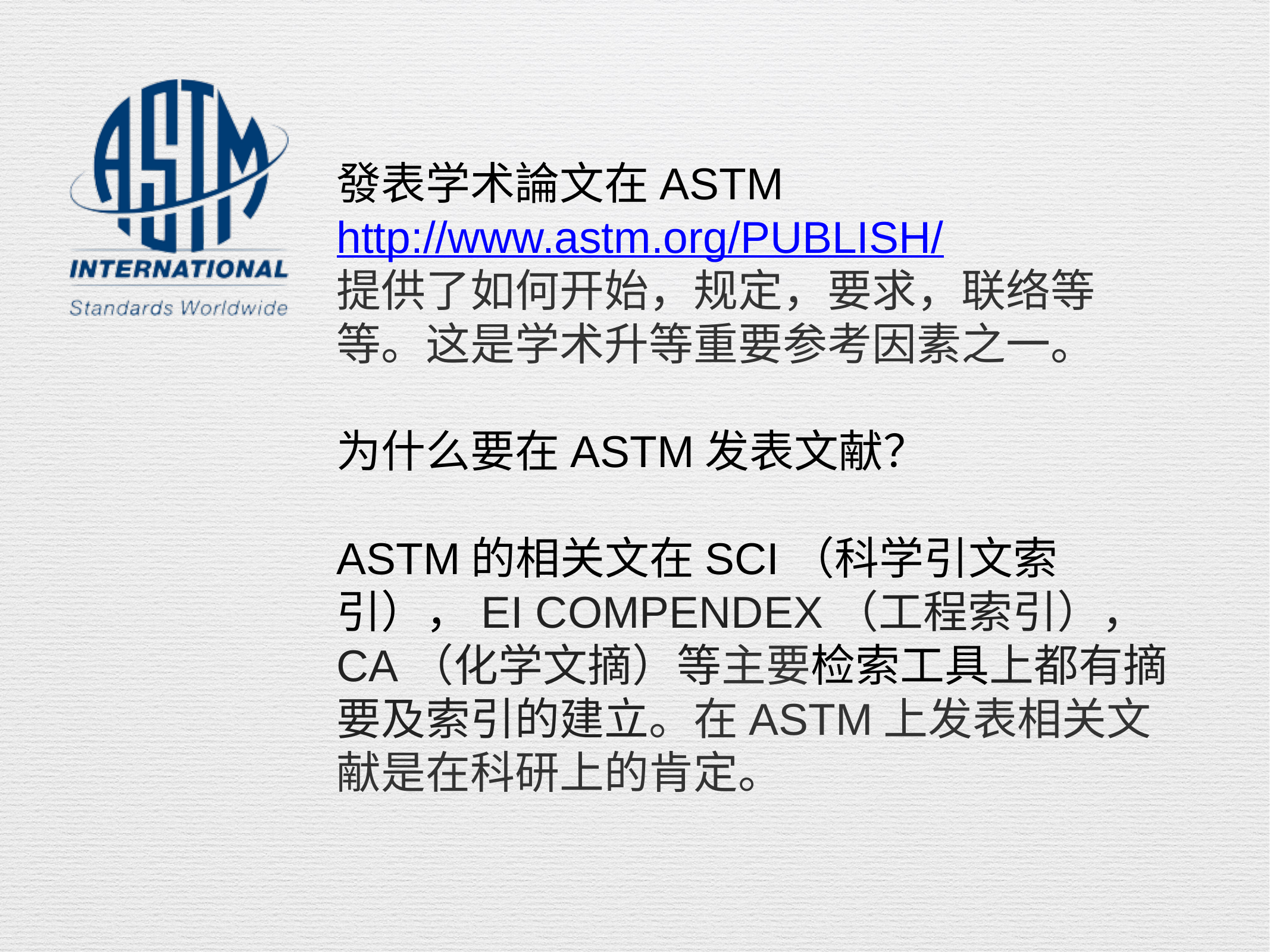

發表学术論文在ASTM
http://www.astm.org/PUBLISH/
提供了如何开始，规定，要求，联络等等。这是学术升等重要参考因素之一。

为什么要在ASTM发表文献？

ASTM的相关文在SCI（科学引文索引），EI COMPENDEX（工程索引），CA（化学文摘）等主要检索工具上都有摘要及索引的建立。在ASTM上发表相关文献是在科研上的肯定。